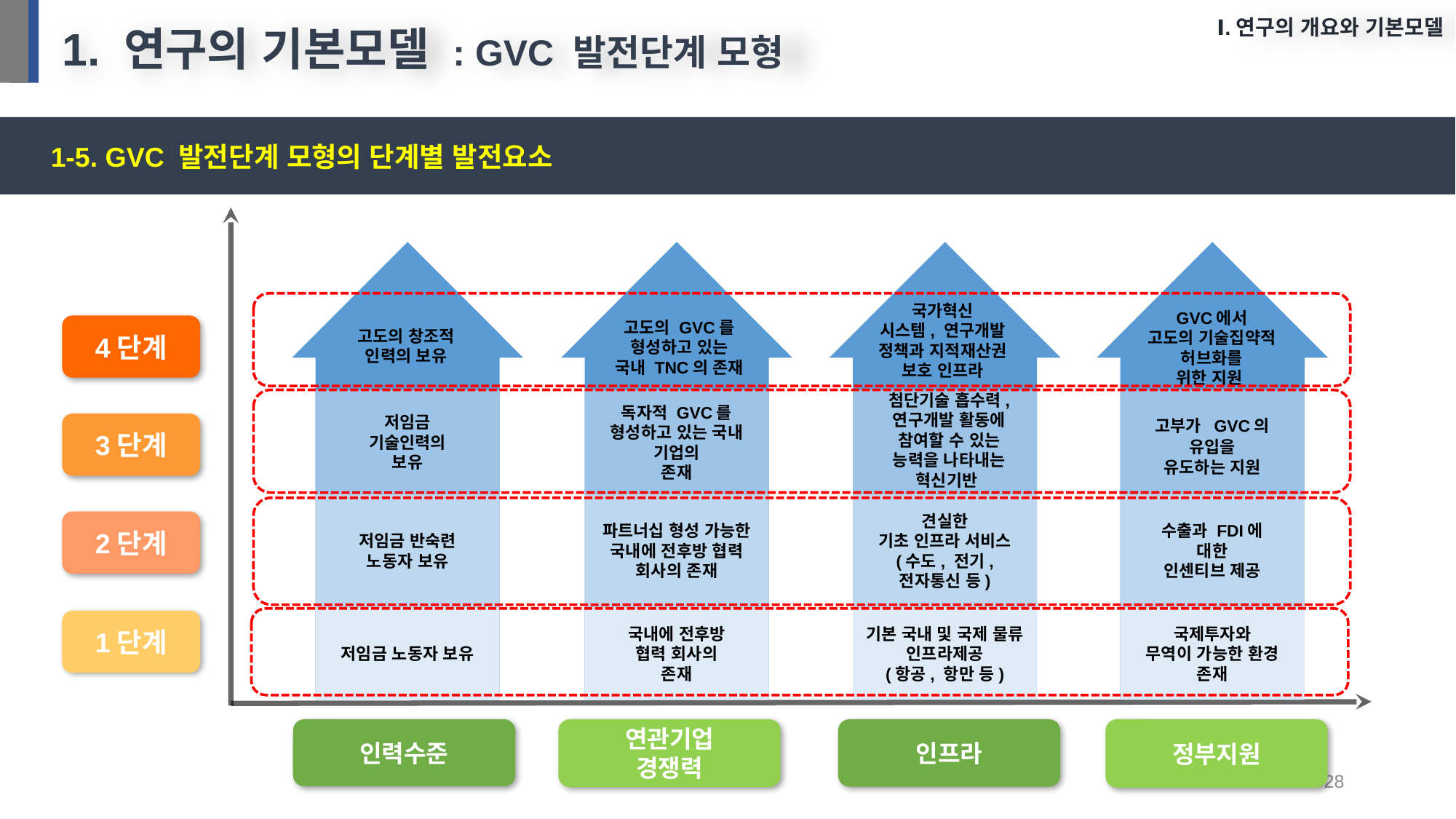

Ⅰ.연구의 개요와 기본모델

1-5. GVC 발전단계 모형의 단계별 발전요소
1. 연구의 기본모델 : GVC 발전단계 모형

저임금
기술인력의
보유
저임금 반숙련
노동자 보유
저임금 노동자 보유

독자적 GVC를 형성하고 있는 국내 기업의
존재
파트너십 형성 가능한 국내에 전후방 협력
회사의 존재
국내에 전후방
협력 회사의
존재

견실한
기초 인프라 서비스
(수도, 전기, 전자통신 등)
기본 국내 및 국제 물류 인프라제공
(항공, 항만 등)

고부가 GVC의 유입을
유도하는 지원
수출과 FDI에
대한
인센티브 제공
국제투자와
무역이 가능한 환경 존재
4단계
3단계
2단계
1단계
인력수준
연관기업
경쟁력
인프라
정부지원

국가혁신
시스템, 연구개발
정책과 지적재산권
보호 인프라

GVC에서
고도의 기술집약적
허브화를
위한 지원
고도의 GVC를
형성하고 있는
국내 TNC의 존재

고도의 창조적
인력의 보유
첨단기술 흡수력,
연구개발 활동에
참여할 수 있는
능력을 나타내는
혁신기반

28